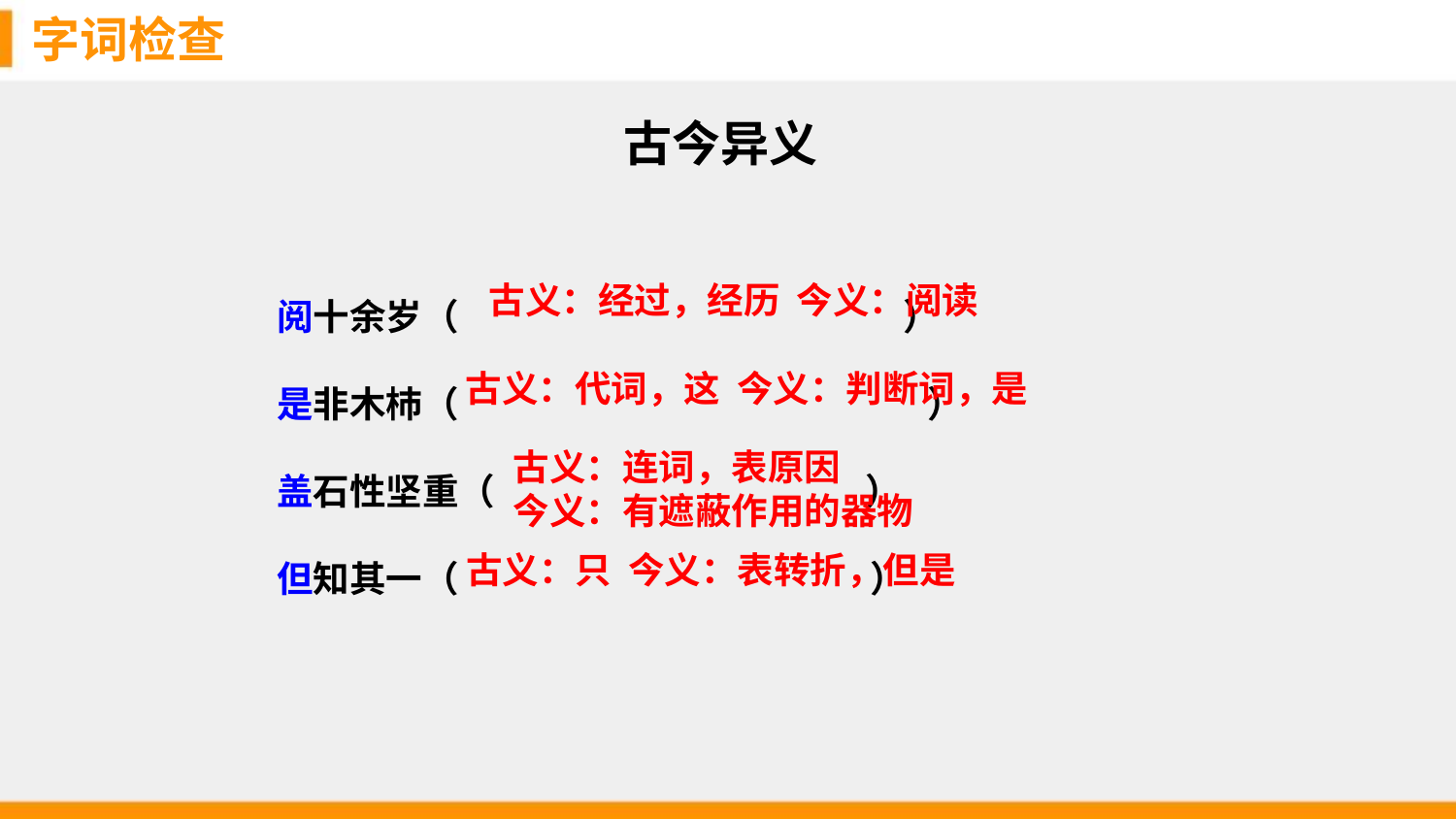

字词检查
古今异义
阅十余岁（                                                      ）
是非木杮（                                                         ）
盖石性坚重（                                             ）
但知其一（                                                  ）
古义：经过，经历  今义：阅读
古义：代词，这  今义：判断词，是
古义：连词，表原因
今义：有遮蔽作用的器物
古义：只  今义：表转折，但是